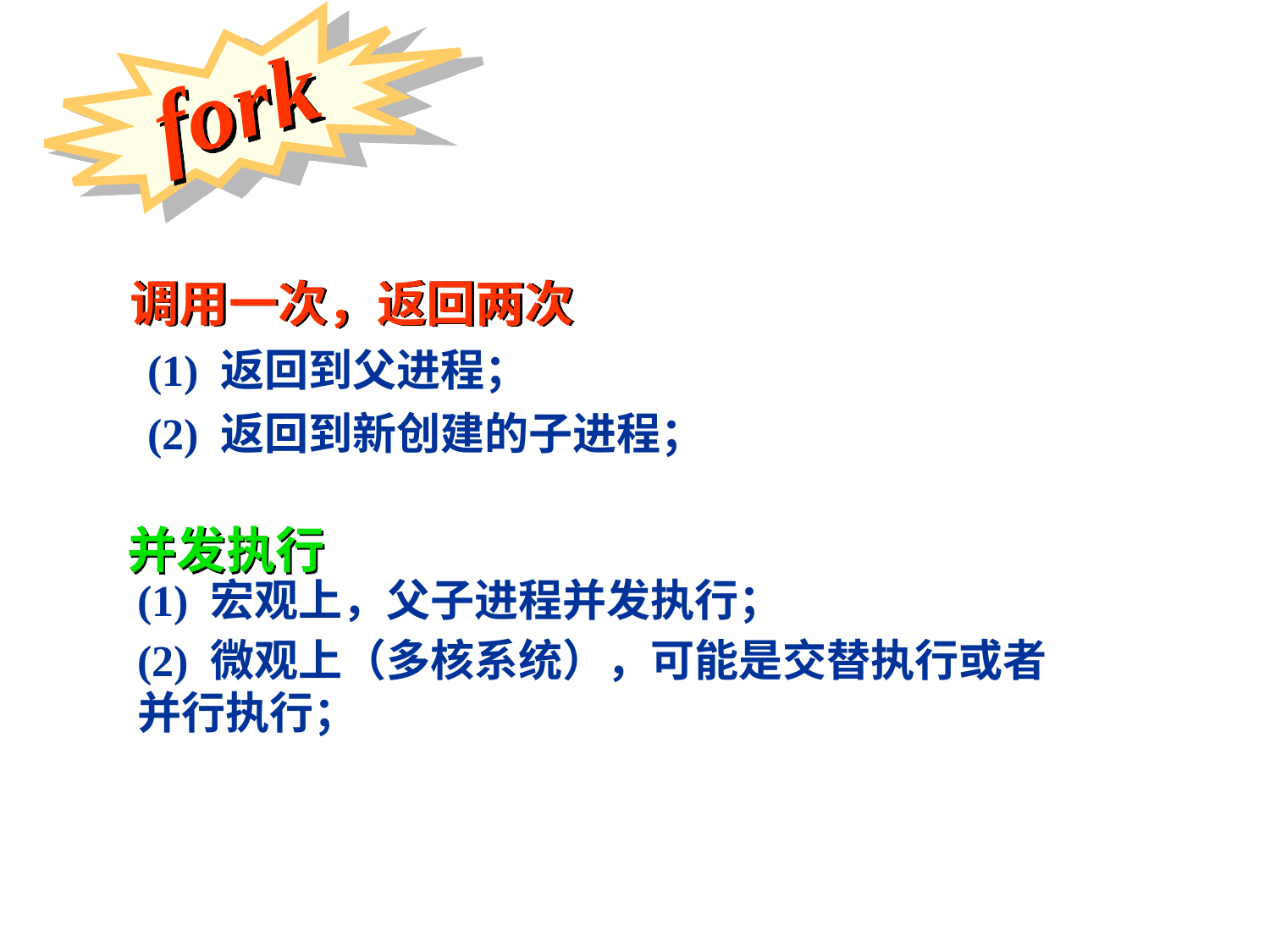

fork
调用一次，返回两次
(1) 返回到父进程；
(2) 返回到新创建的子进程；
并发执行
(1) 宏观上，父子进程并发执行；
(2) 微观上（多核系统），可能是交替执行或者并行执行；